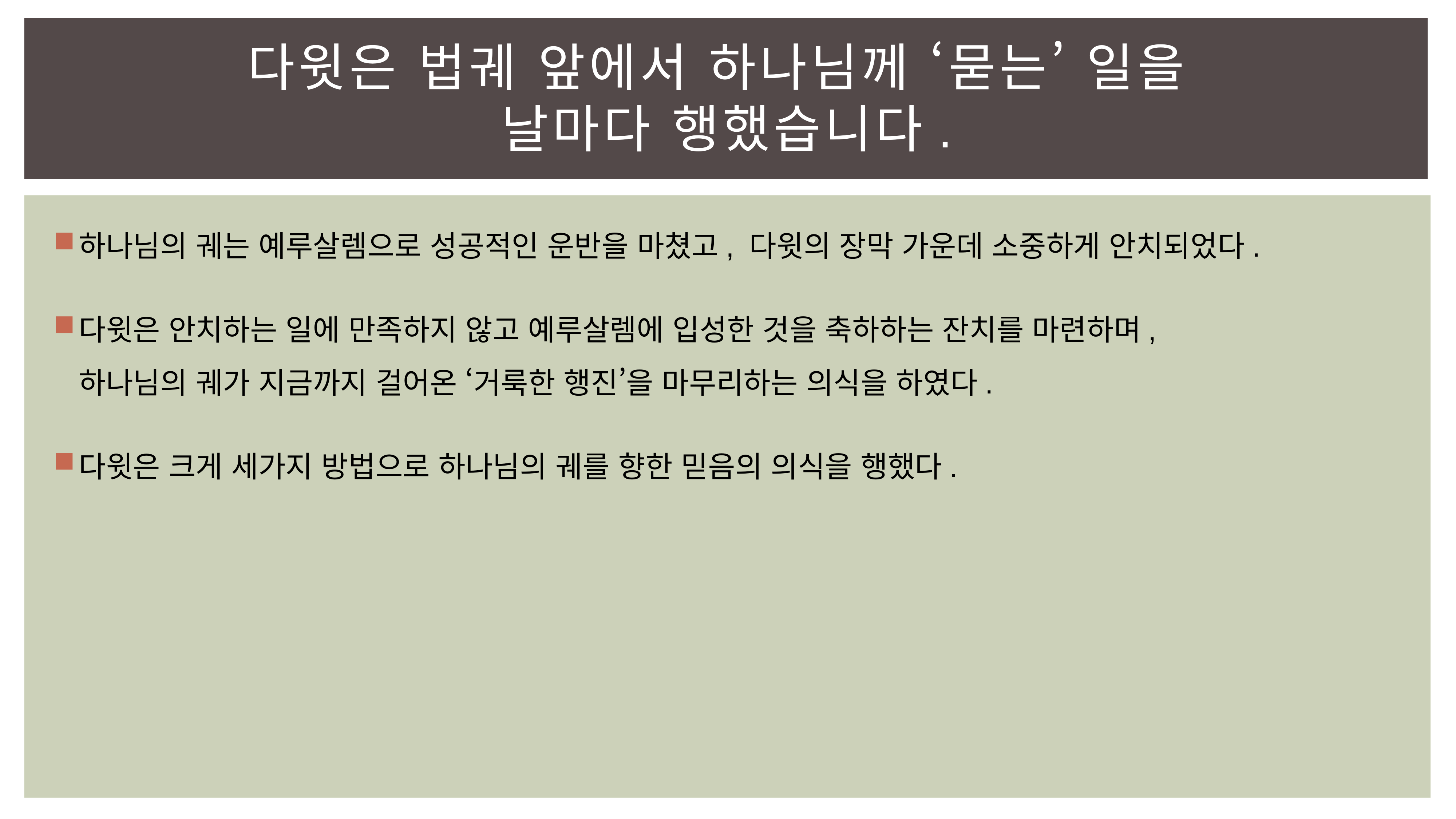

# 다윗은 법궤 앞에서 하나님께 ‘묻는’ 일을 날마다 행했습니다.

하나님의 궤는 예루살렘으로 성공적인 운반을 마쳤고, 다윗의 장막 가운데 소중하게 안치되었다.
다윗은 안치하는 일에 만족하지 않고 예루살렘에 입성한 것을 축하하는 잔치를 마련하며,
하나님의 궤가 지금까지 걸어온 ‘거룩한 행진’을 마무리하는 의식을 하였다.
다윗은 크게 세가지 방법으로 하나님의 궤를 향한 믿음의 의식을 행했다.